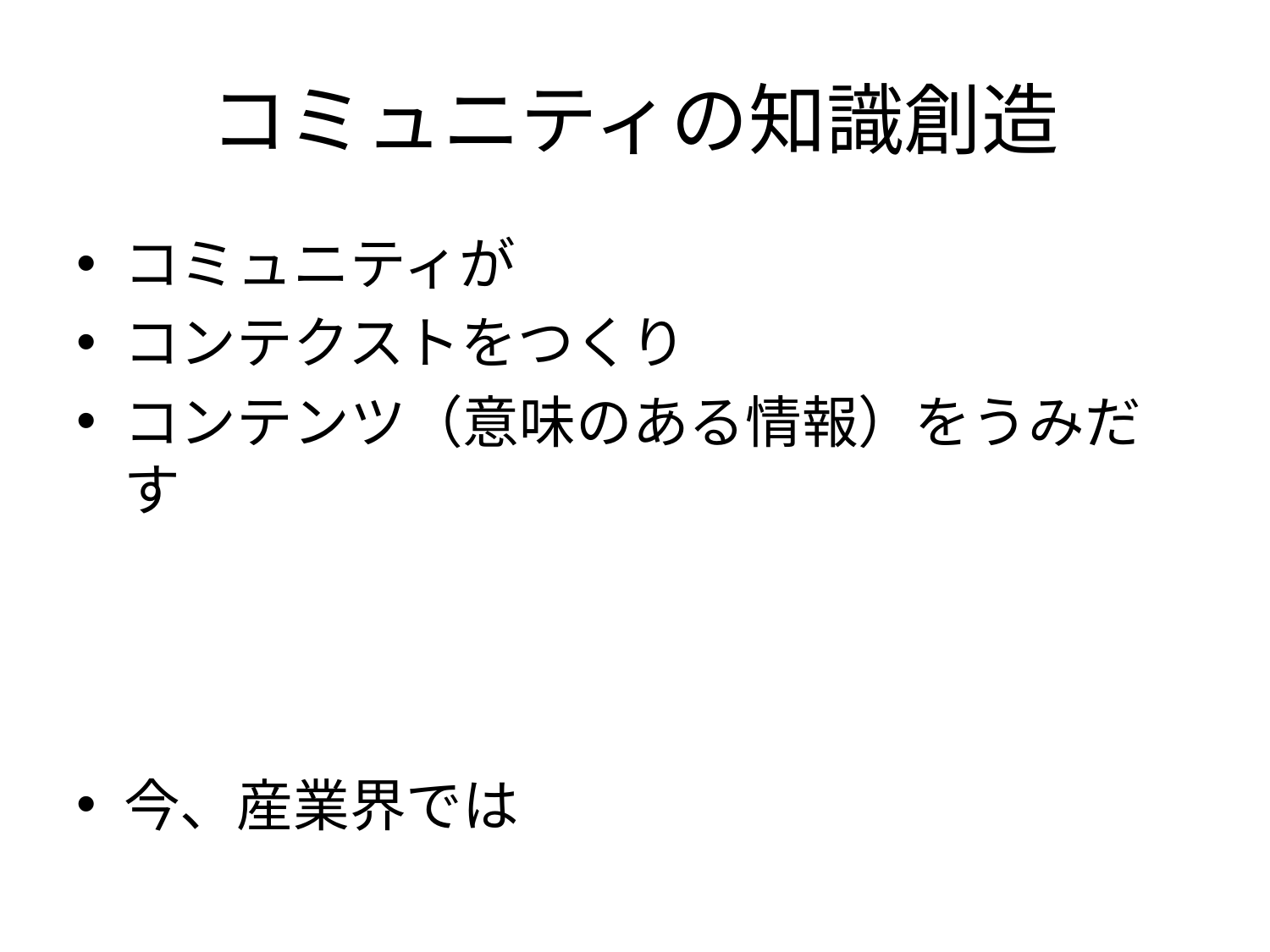

# コミュニティの知識創造
コミュニティが
コンテクストをつくり
コンテンツ（意味のある情報）をうみだす

今、産業界では